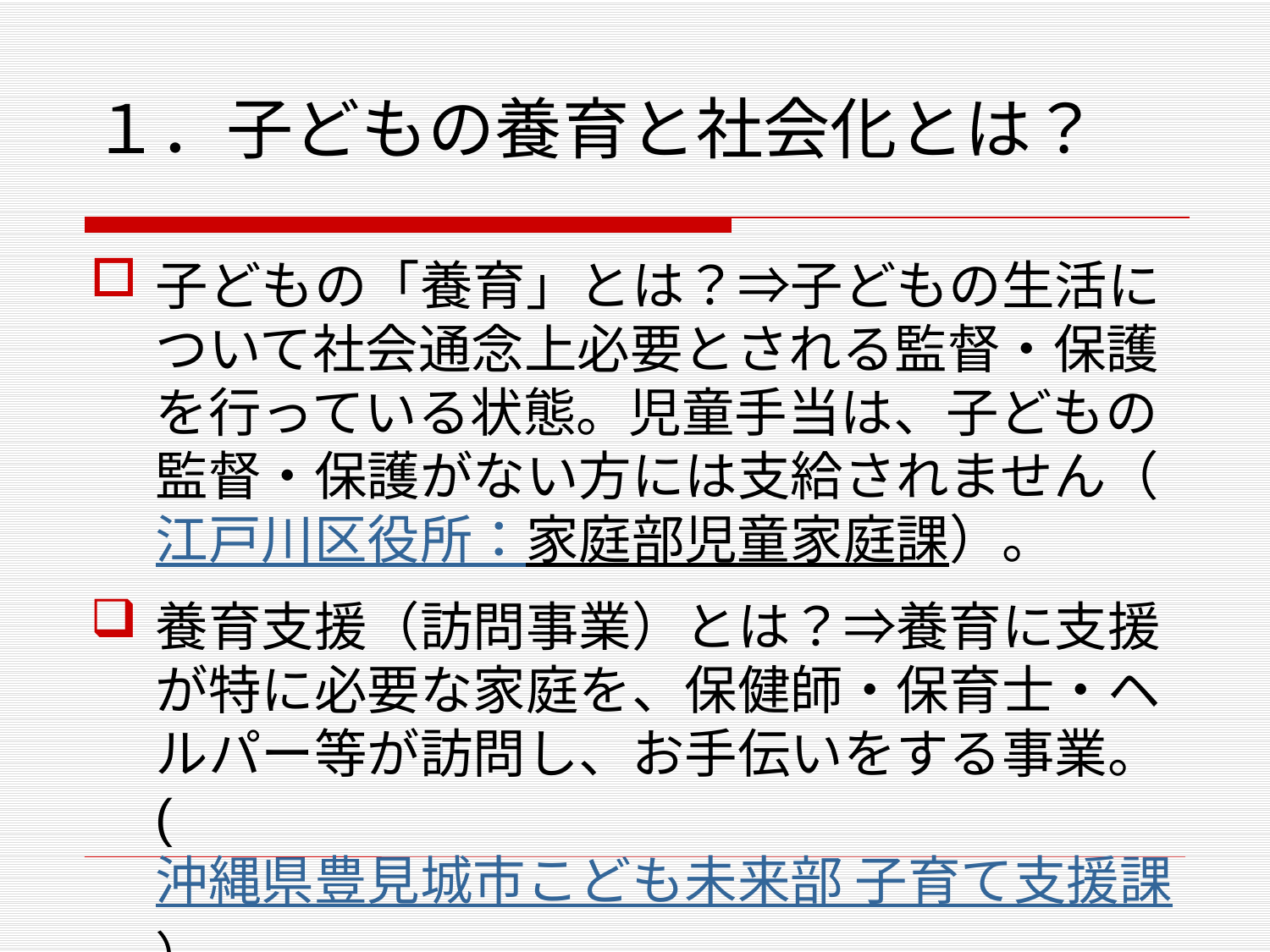

# １．子どもの養育と社会化とは？
子どもの「養育」とは？⇒子どもの生活について社会通念上必要とされる監督・保護を行っている状態。児童手当は、子どもの監督・保護がない方には支給されません（江戸川区役所：家庭部児童家庭課）。
養育支援（訪問事業）とは？⇒養育に支援が特に必要な家庭を、保健師・保育士・ヘルパー等が訪問し、お手伝いをする事業。(沖縄県豊見城市こども未来部 子育て支援課）